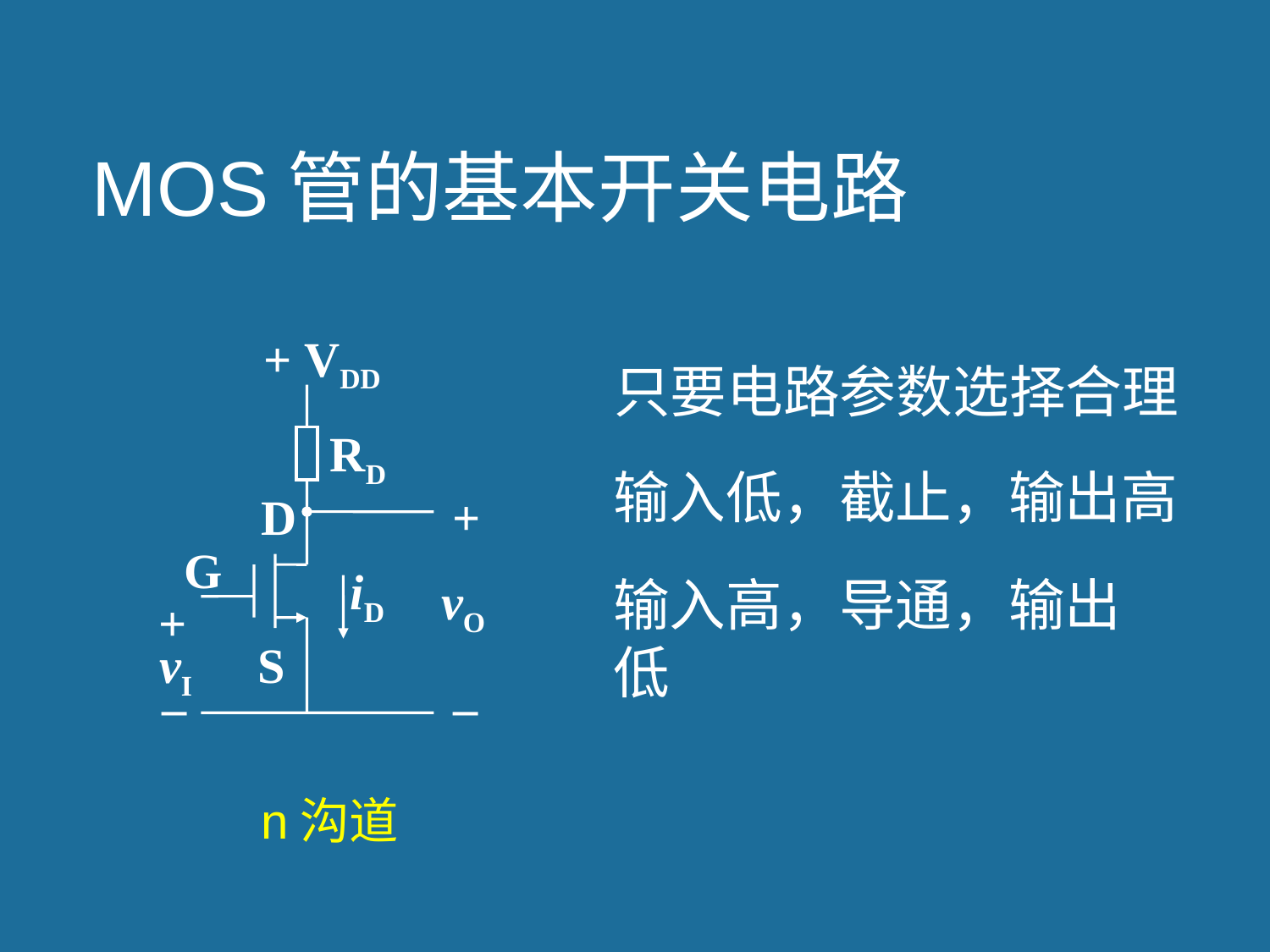

# MOS管的基本开关电路
+ VDD

RD

D

+

G

iD

vO

+

vI
S
–
–

只要电路参数选择合理
输入低，截止，输出高
输入高，导通，输出低
n沟道
15